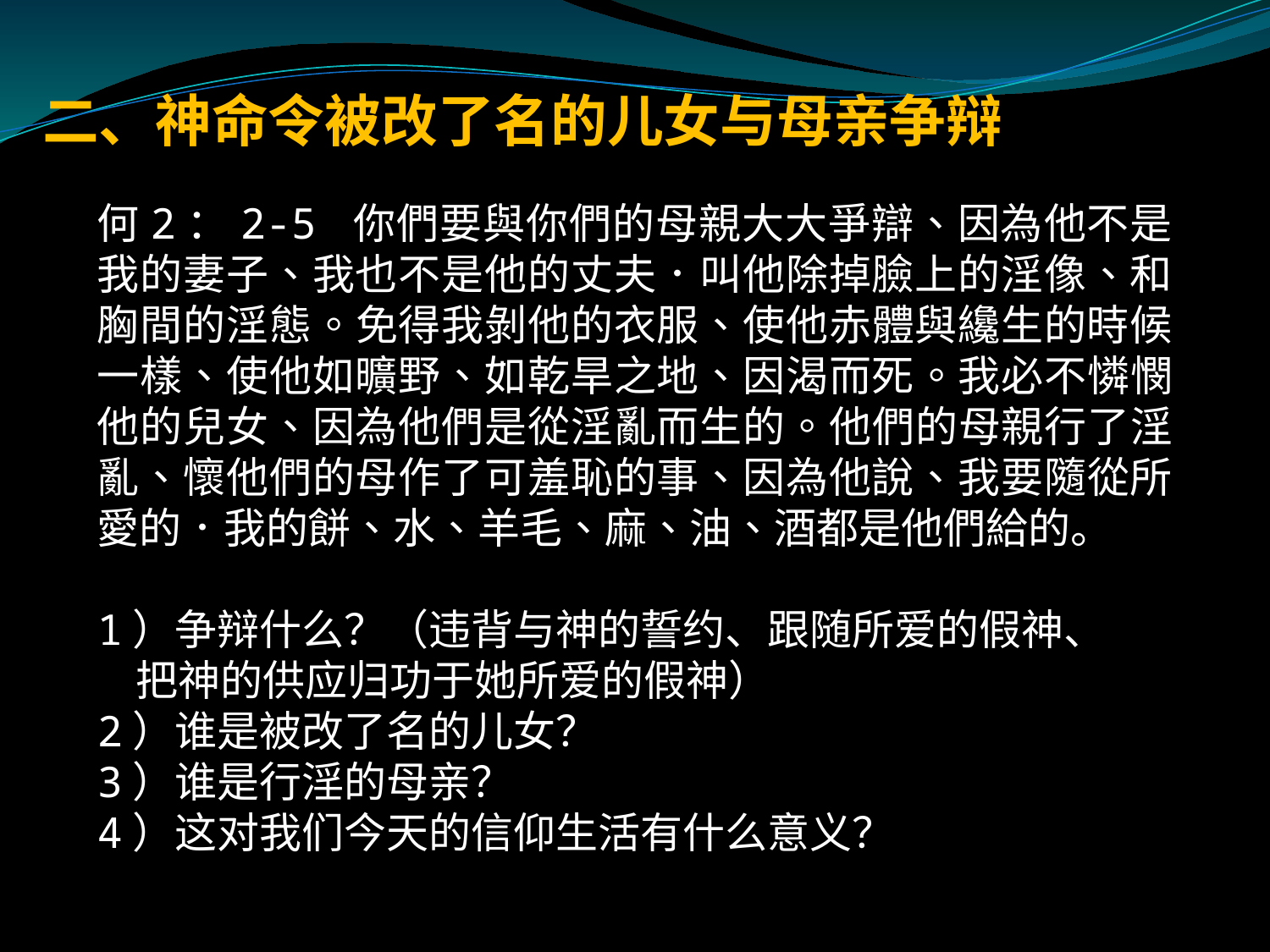

# 二、神命令被改了名的儿女与母亲争辩
何2：2-5 你們要與你們的母親大大爭辯、因為他不是我的妻子、我也不是他的丈夫．叫他除掉臉上的淫像、和胸間的淫態。免得我剝他的衣服、使他赤體與纔生的時候一樣、使他如曠野、如乾旱之地、因渴而死。我必不憐憫他的兒女、因為他們是從淫亂而生的。他們的母親行了淫亂、懷他們的母作了可羞恥的事、因為他說、我要隨從所愛的．我的餅、水、羊毛、麻、油、酒都是他們給的。

1）争辩什么？（违背与神的誓约、跟随所爱的假神、
   把神的供应归功于她所爱的假神）
2）谁是被改了名的儿女？
3）谁是行淫的母亲？
4）这对我们今天的信仰生活有什么意义？